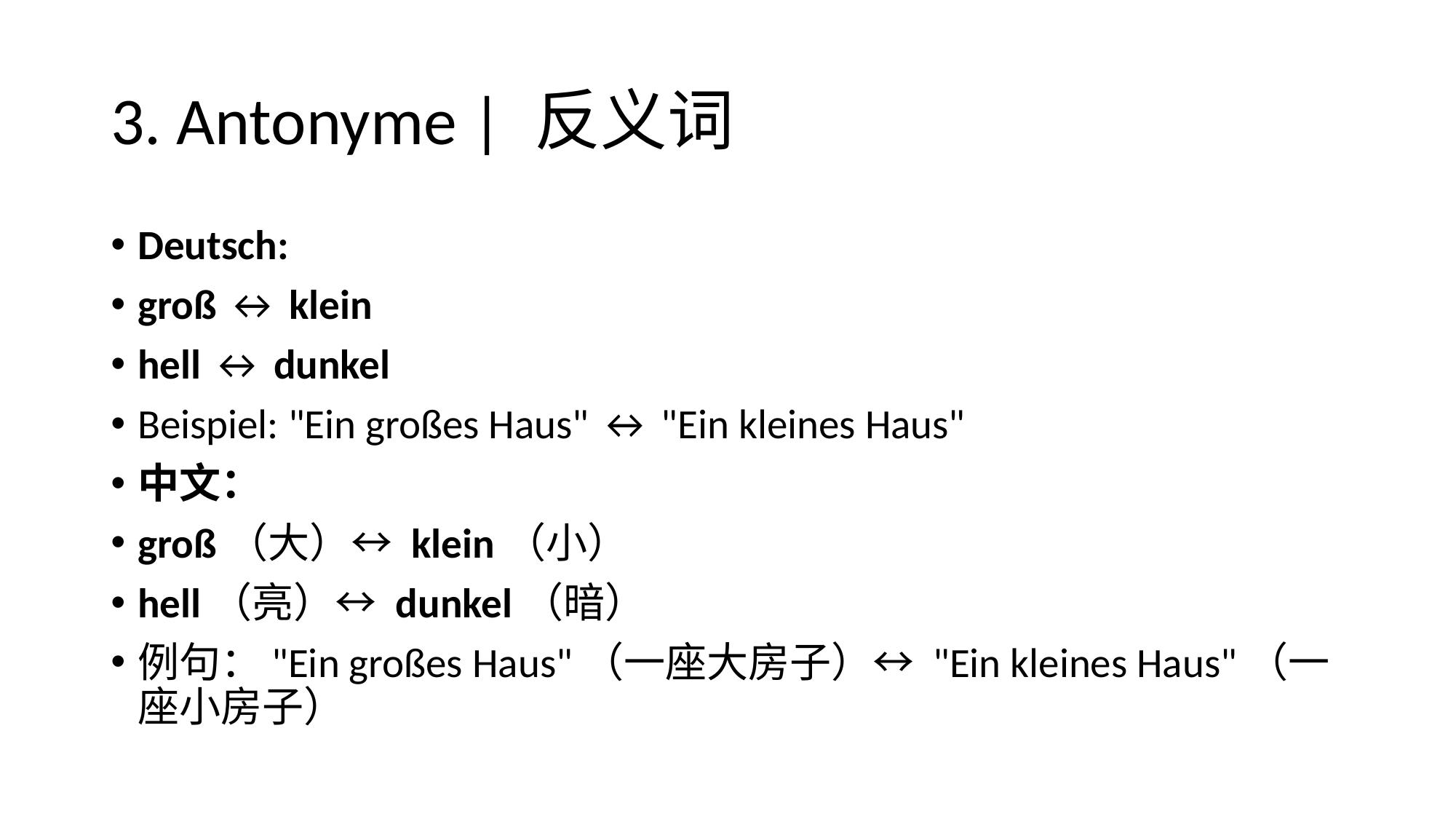

# 3. Antonyme | 反义词
Deutsch:
groß ↔ klein
hell ↔ dunkel
Beispiel: "Ein großes Haus" ↔ "Ein kleines Haus"
中文：
groß（大）↔ klein（小）
hell（亮）↔ dunkel（暗）
例句："Ein großes Haus"（一座大房子）↔ "Ein kleines Haus"（一座小房子）